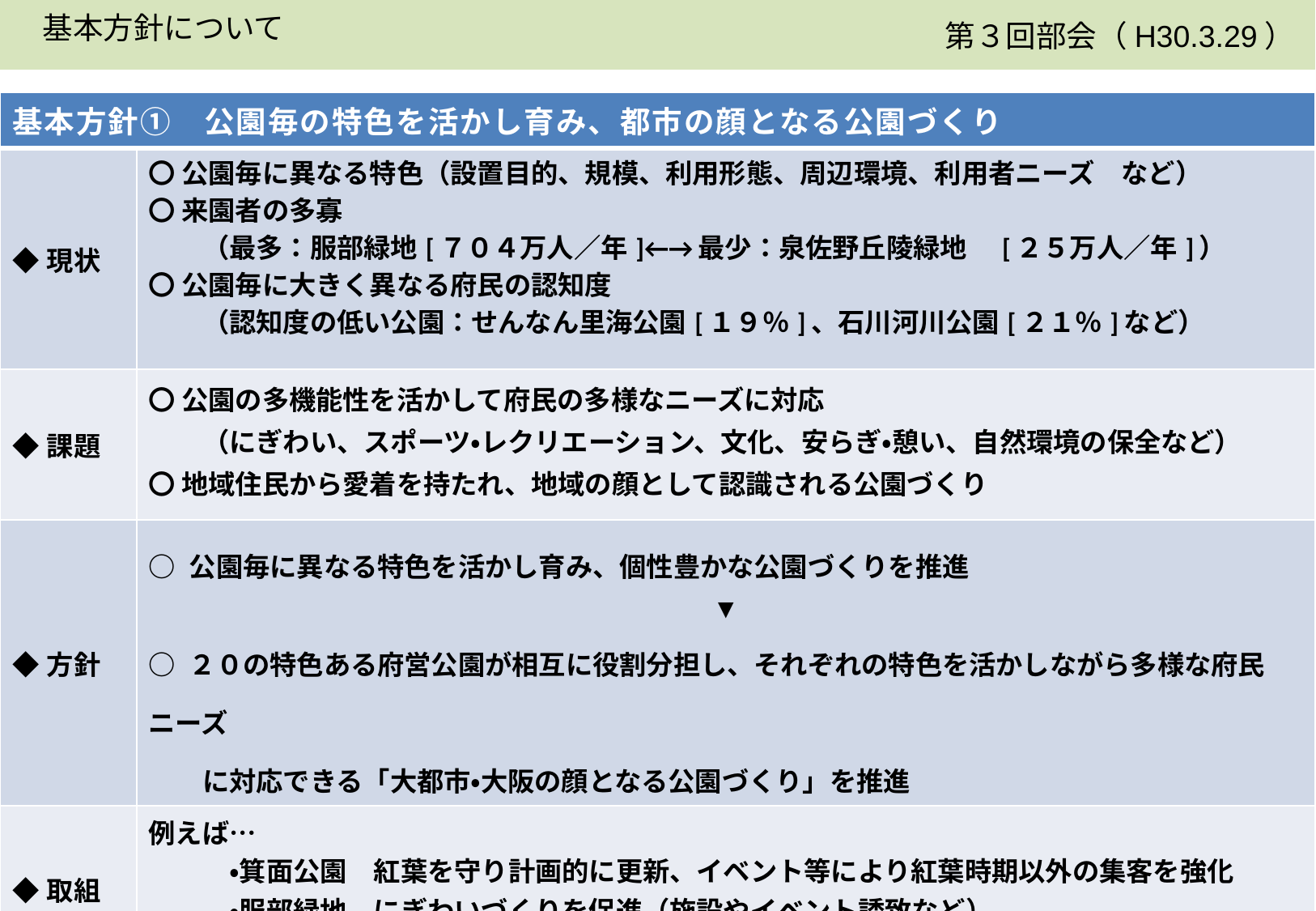

第３回部会（H30.3.29）
　基本方針について
| 基本方針①　公園毎の特色を活かし育み、都市の顔となる公園づくり |  |
| --- | --- |
| ◆現状 | 〇 公園毎に異なる特色（設置目的、規模、利用形態、周辺環境、利用者ニーズ　など） 〇 来園者の多寡 　　（最多：服部緑地[７０４万人／年]←→最少：泉佐野丘陵緑地　[２５万人／年]） 〇 公園毎に大きく異なる府民の認知度 　　（認知度の低い公園：せんなん里海公園[１９％]、石川河川公園[２１％]など） |
| ◆課題 | 〇 公園の多機能性を活かして府民の多様なニーズに対応 　　（にぎわい、スポーツ・レクリエーション、文化、安らぎ・憩い、自然環境の保全など） 〇 地域住民から愛着を持たれ、地域の顔として認識される公園づくり |
| ◆方針 | ○ 公園毎に異なる特色を活かし育み、個性豊かな公園づくりを推進 ▼ ○ ２０の特色ある府営公園が相互に役割分担し、それぞれの特色を活かしながら多様な府民ニーズ　　　 　　に対応できる「大都市・大阪の顔となる公園づくり」を推進 |
| ◆取組 | 例えば… 　　　・箕面公園　紅葉を守り計画的に更新、イベント等により紅葉時期以外の集客を強化 　　　・服部緑地　にぎわいづくりを促進（施設やイベント誘致など） 　　　・地域住民の公園づくりへの参画を促進 |